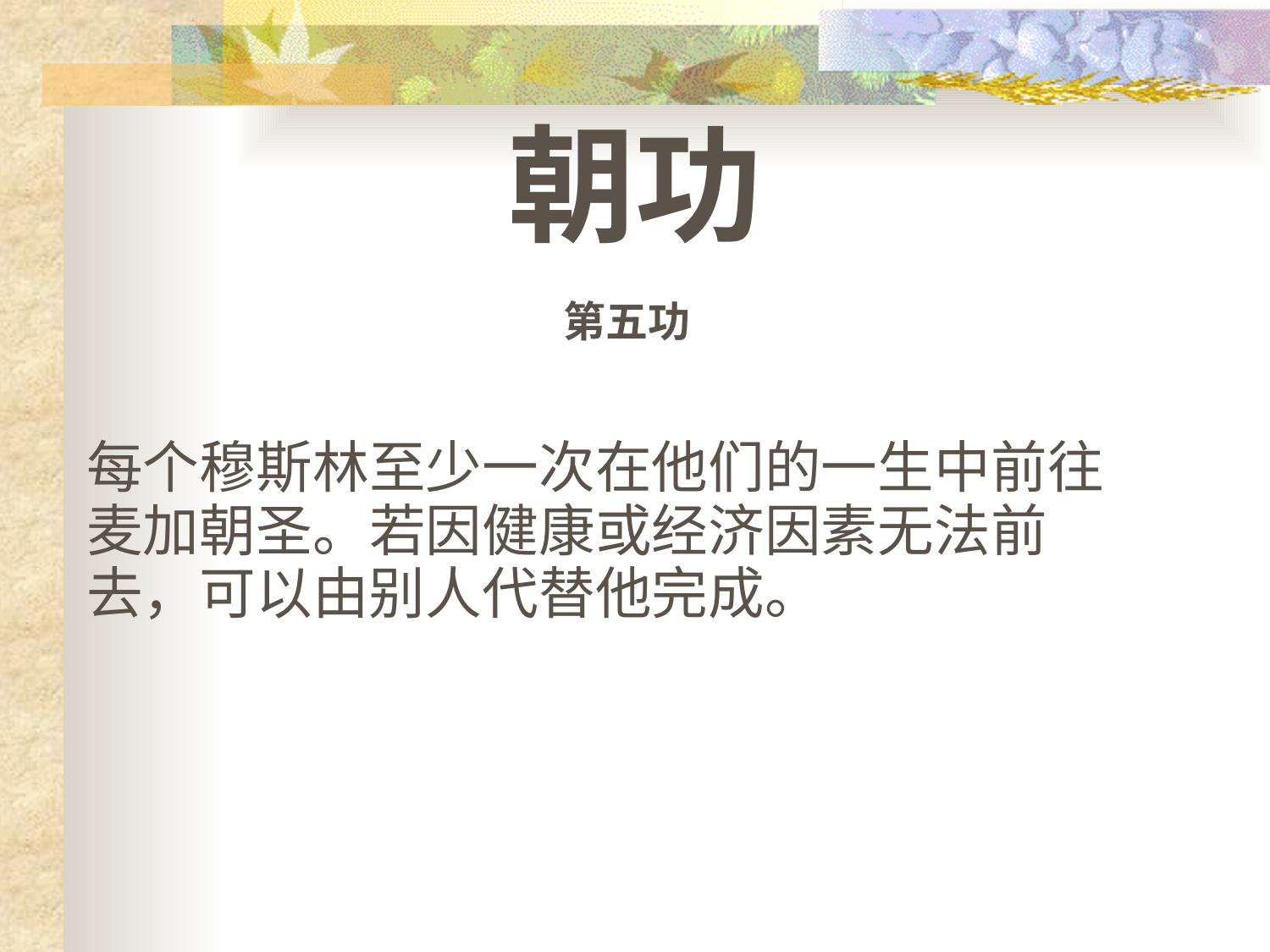

朝功

第五功
每个穆斯林至少一次在他们的一生中前往麦加朝圣。若因健康或经济因素无法前去，可以由别人代替他完成。